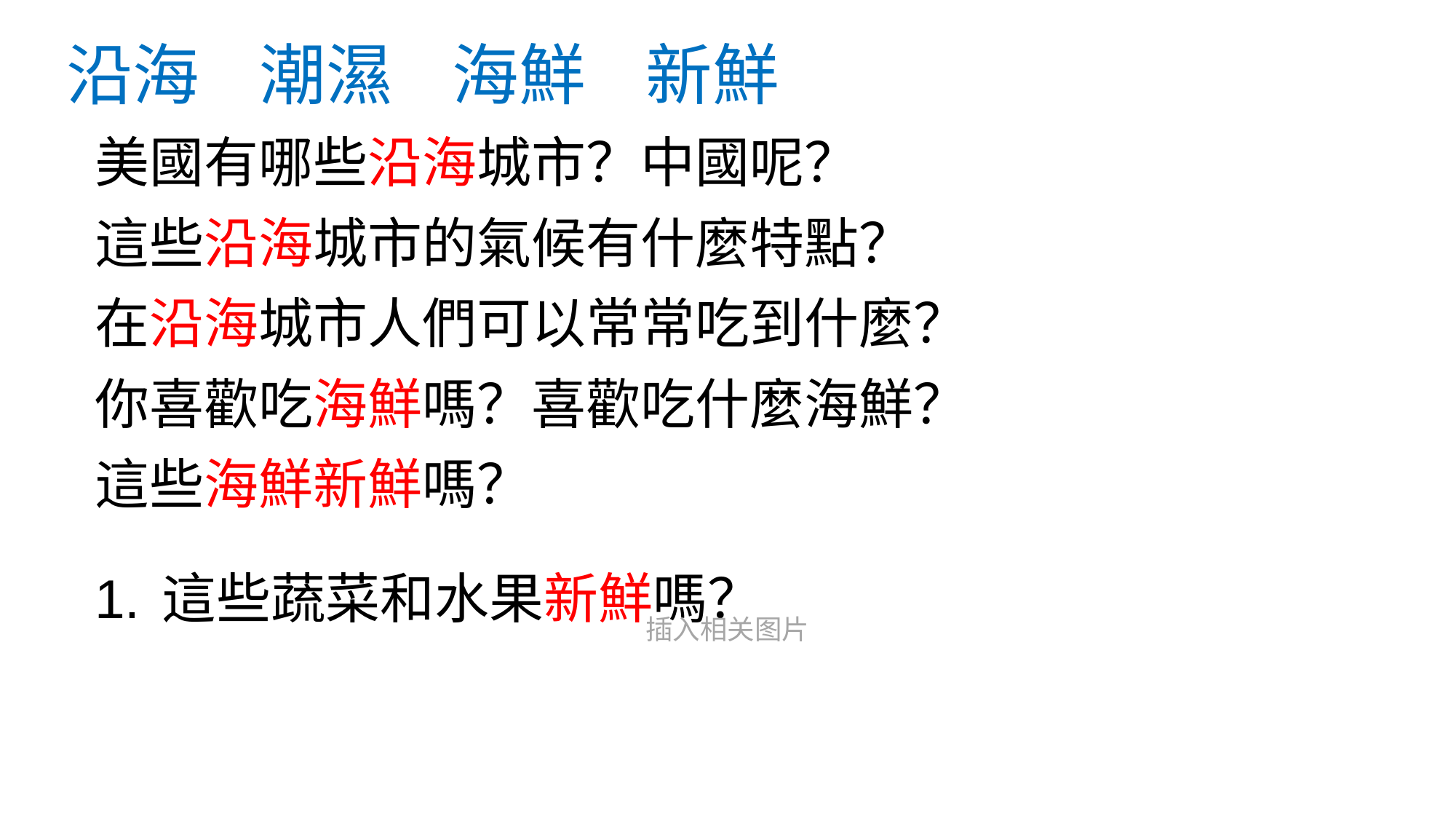

# 沿海    潮濕    海鮮    新鮮
美國有哪些沿海城市？中國呢？
這些沿海城市的氣候有什麼特點？
在沿海城市人們可以常常吃到什麼？
你喜歡吃海鮮嗎？喜歡吃什麼海鮮？
這些海鮮新鮮嗎？
這些蔬菜和水果新鮮嗎？
插入相关图片